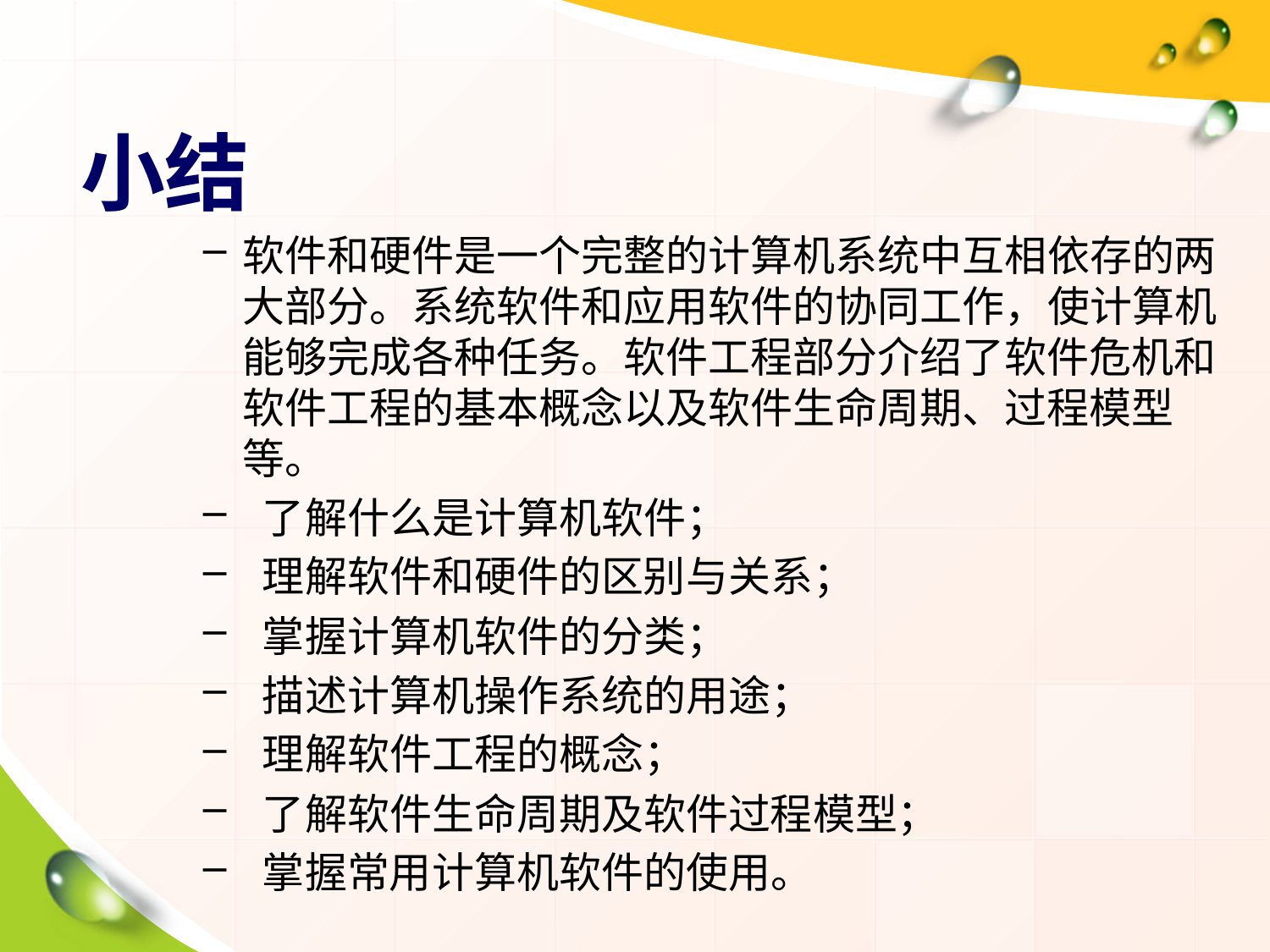

# 小结
软件和硬件是一个完整的计算机系统中互相依存的两大部分。系统软件和应用软件的协同工作，使计算机能够完成各种任务。软件工程部分介绍了软件危机和软件工程的基本概念以及软件生命周期、过程模型等。
 了解什么是计算机软件；
 理解软件和硬件的区别与关系；
 掌握计算机软件的分类；
 描述计算机操作系统的用途；
 理解软件工程的概念；
 了解软件生命周期及软件过程模型；
 掌握常用计算机软件的使用。